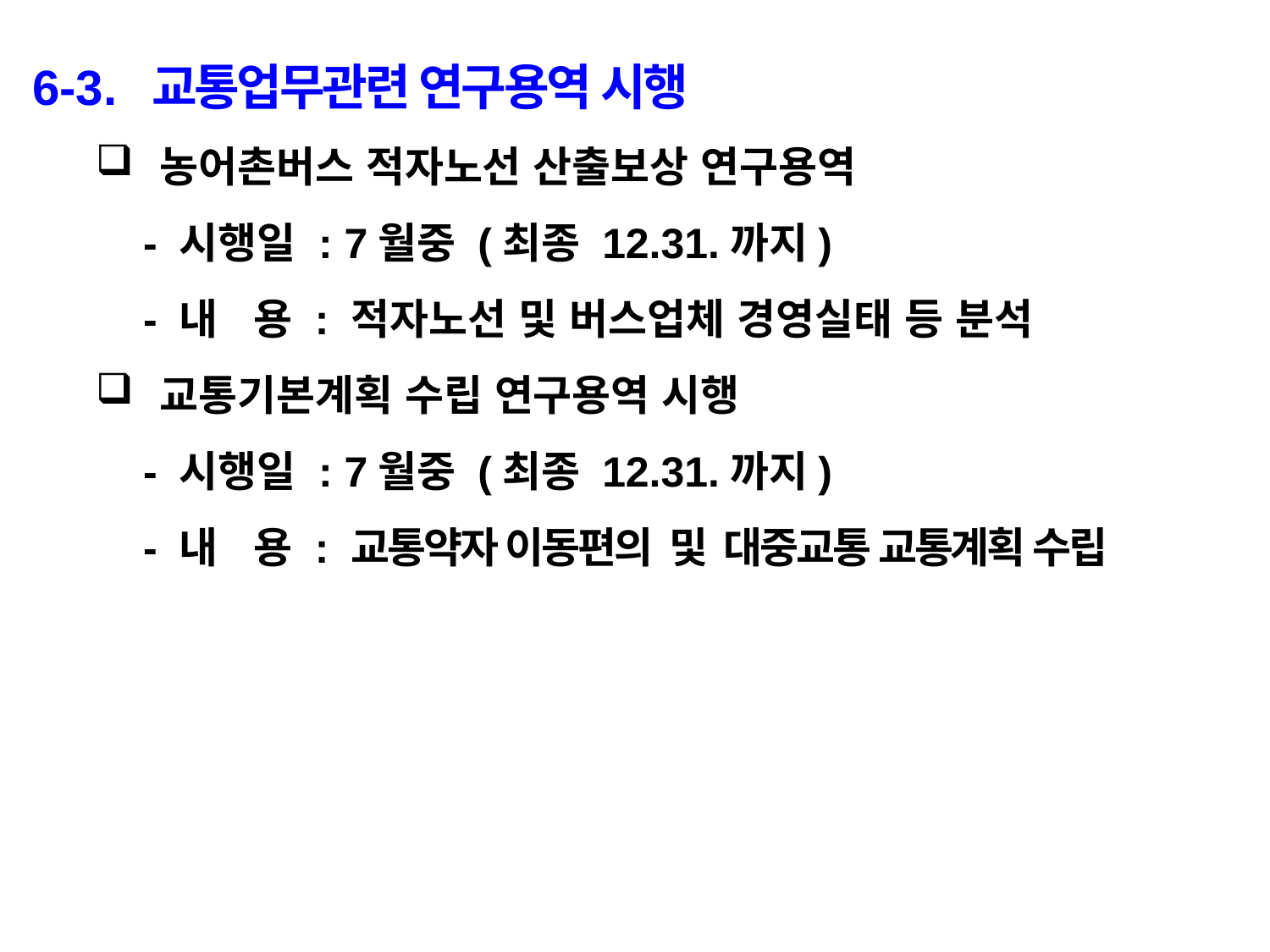

6-3.  교통업무관련 연구용역 시행
농어촌버스 적자노선 산출보상 연구용역
    - 시행일 : 7월중 (최종 12.31.까지)
    - 내   용 : 적자노선 및 버스업체 경영실태 등 분석
교통기본계획 수립 연구용역 시행
    - 시행일 : 7월중 (최종 12.31.까지)
    - 내   용 : 교통약자 이동편의  및  대중교통 교통계획 수립